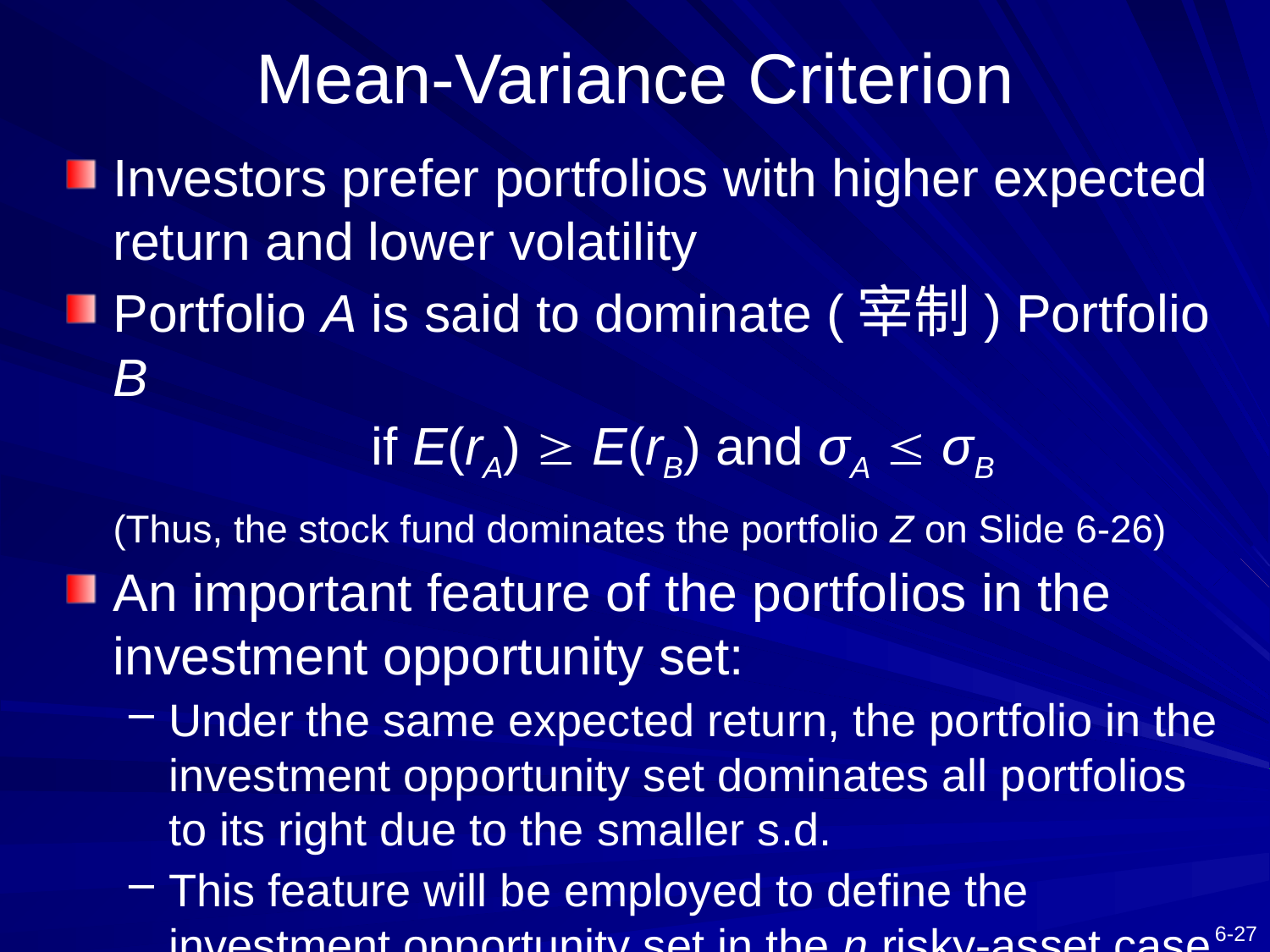

# Mean-Variance Criterion
Investors prefer portfolios with higher expected return and lower volatility
Portfolio A is said to dominate (宰制) Portfolio B
		         if E(rA) ≥ E(rB) and σA ≤ σB
	(Thus, the stock fund dominates the portfolio Z on Slide 6-26)
An important feature of the portfolios in the investment opportunity set:
Under the same expected return, the portfolio in the investment opportunity set dominates all portfolios to its right due to the smaller s.d.
This feature will be employed to define the investment opportunity set in the n risky-asset case in Section 6.4